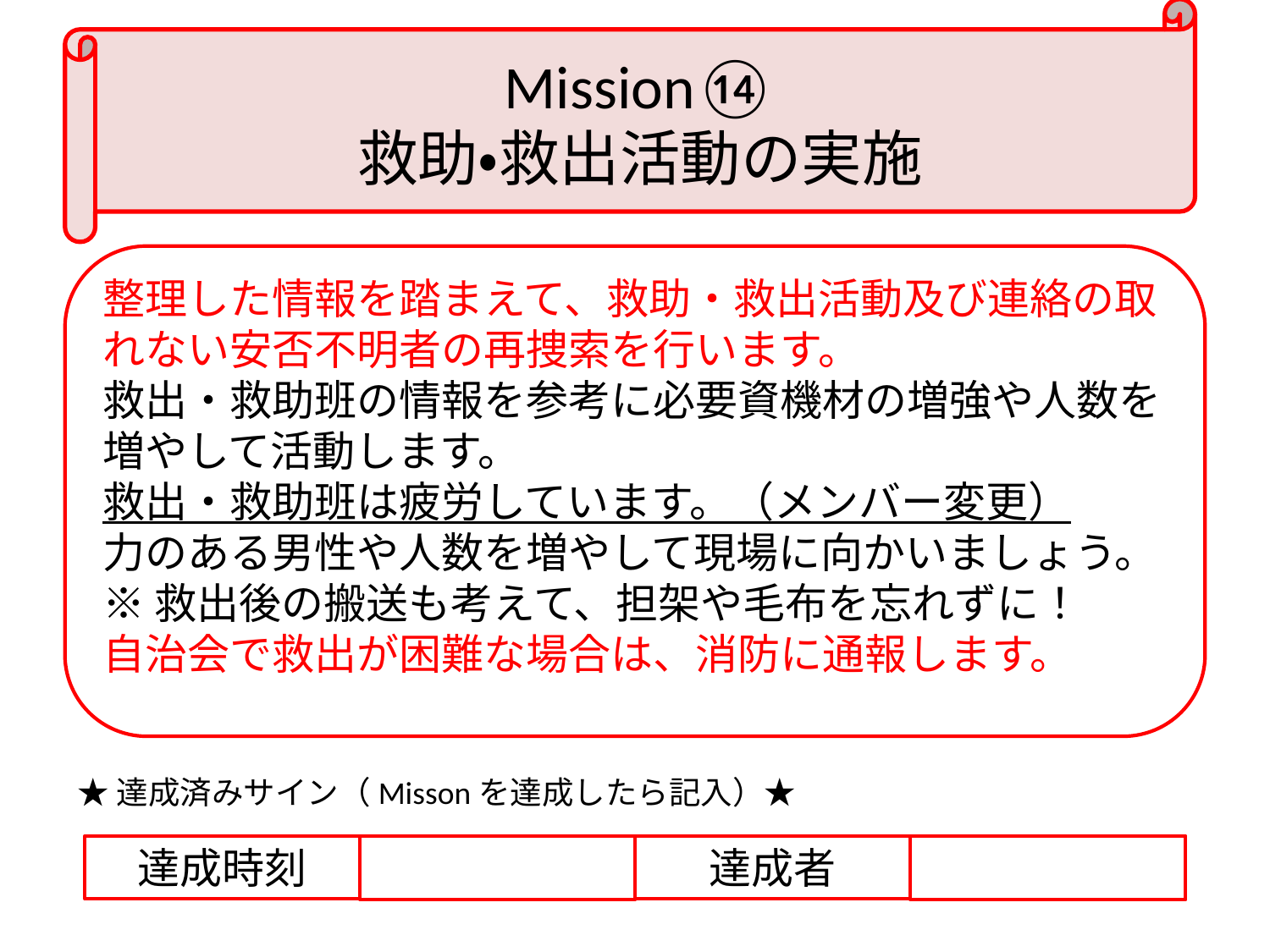

# Mission⑭ 救助・救出活動の実施

整理した情報を踏まえて、救助・救出活動及び連絡の取れない安否不明者の再捜索を行います。
救出・救助班の情報を参考に必要資機材の増強や人数を増やして活動します。
救出・救助班は疲労しています。（メンバー変更）
力のある男性や人数を増やして現場に向かいましょう。
※救出後の搬送も考えて、担架や毛布を忘れずに！
自治会で救出が困難な場合は、消防に通報します。
★達成済みサイン（Missonを達成したら記入）★
達成時刻

達成者